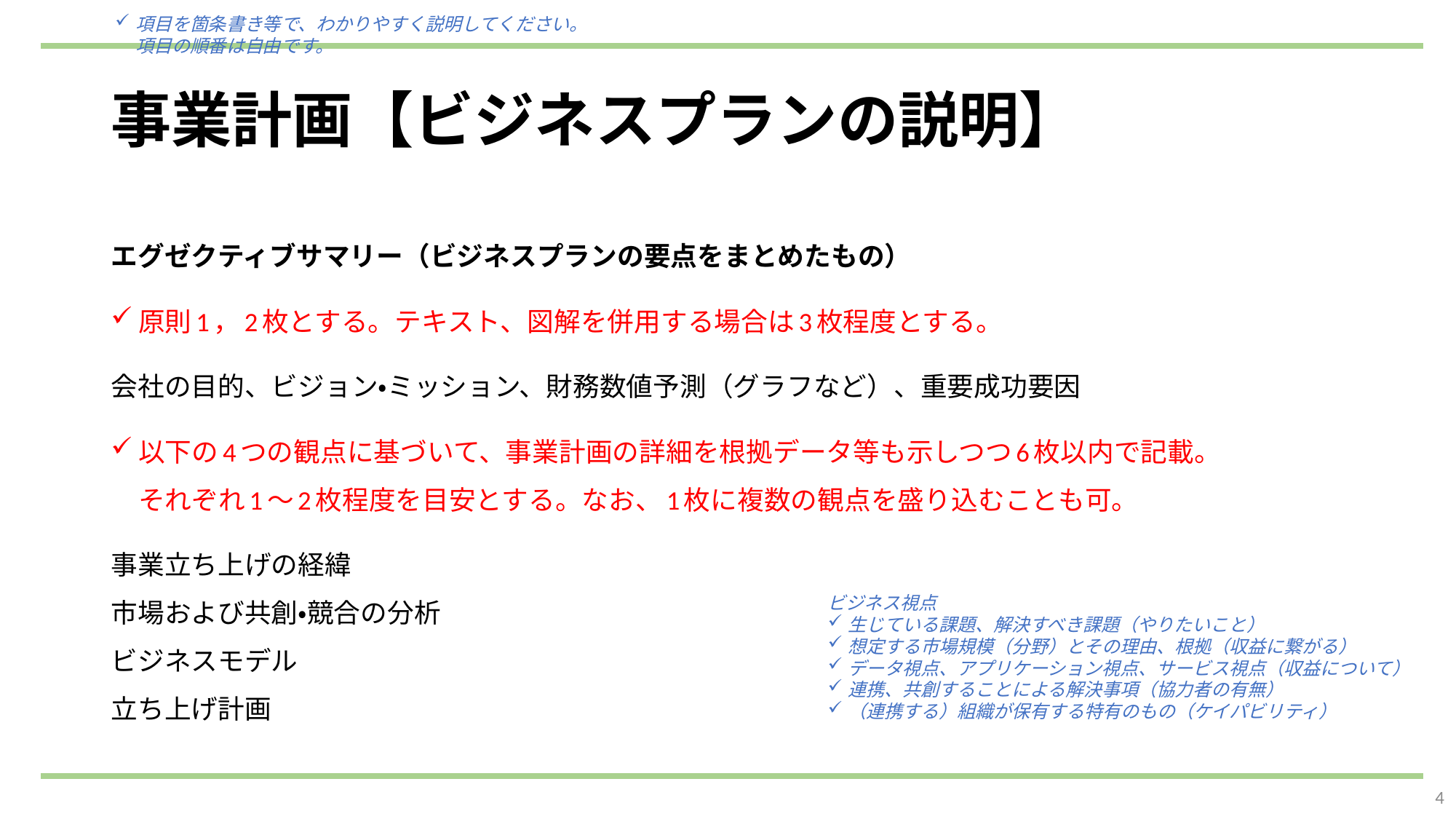

項目を箇条書き等で、わかりやすく説明してください。
項目の順番は自由です。
# 事業計画【ビジネスプランの説明】
エグゼクティブサマリー（ビジネスプランの要点をまとめたもの）
原則1，2枚とする。テキスト、図解を併用する場合は3枚程度とする。
会社の目的、ビジョン・ミッション、財務数値予測（グラフなど）、重要成功要因
以下の4つの観点に基づいて、事業計画の詳細を根拠データ等も示しつつ6枚以内で記載。
それぞれ1～2枚程度を目安とする。なお、1枚に複数の観点を盛り込むことも可。
事業立ち上げの経緯
市場および共創・競合の分析
ビジネスモデル
立ち上げ計画
ビジネス視点
生じている課題、解決すべき課題（やりたいこと）
想定する市場規模（分野）とその理由、根拠（収益に繋がる）
データ視点、アプリケーション視点、サービス視点（収益について）
連携、共創することによる解決事項（協力者の有無）
（連携する）組織が保有する特有のもの（ケイパビリティ）
4